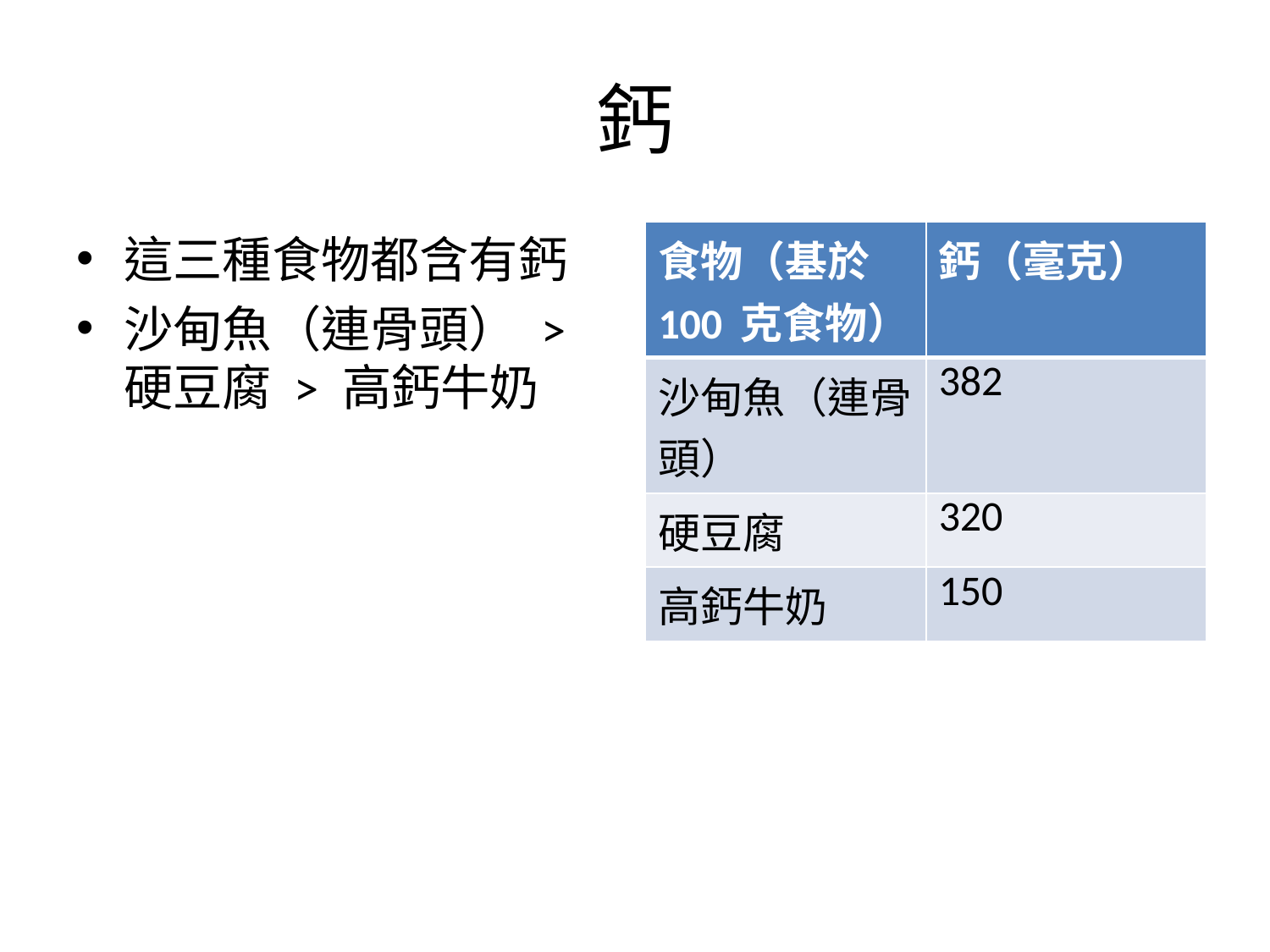

# 鈣
這三種食物都含有鈣
沙甸魚（連骨頭） > 硬豆腐 > 高鈣牛奶
| 食物（基於 100 克食物） | 鈣（毫克） |
| --- | --- |
| 沙甸魚（連骨頭） | 382 |
| 硬豆腐 | 320 |
| 高鈣牛奶 | 150 |